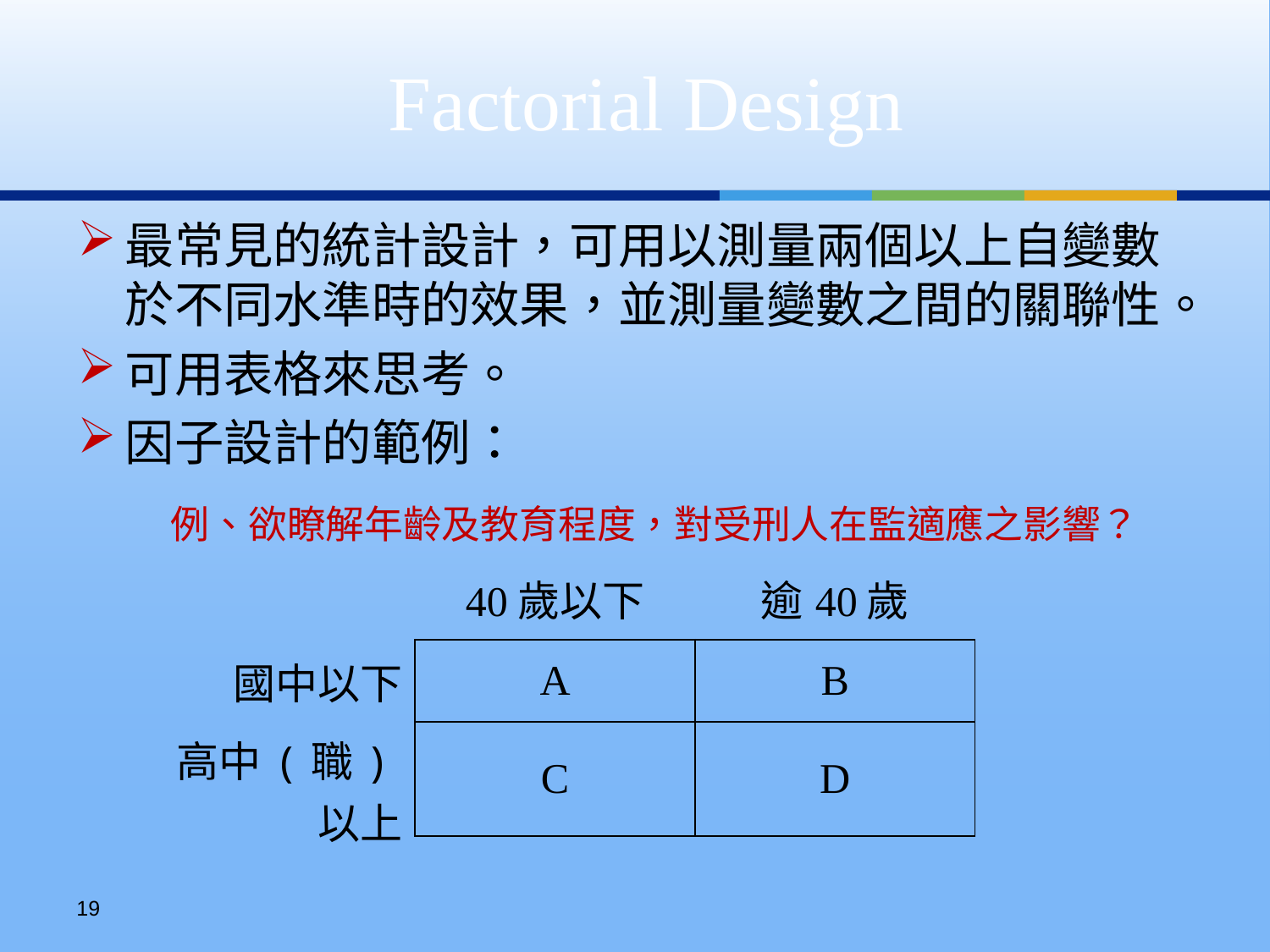

Factorial Design
最常見的統計設計，可用以測量兩個以上自變數於不同水準時的效果，並測量變數之間的關聯性。
可用表格來思考。
因子設計的範例：
例、欲瞭解年齡及教育程度，對受刑人在監適應之影響？
|  | 40歲以下 | 逾40歲 |  |
| --- | --- | --- | --- |
| 國中以下 | A | B |  |
| 高中(職)以上 | C | D |  |
|  |  |  |  |
19